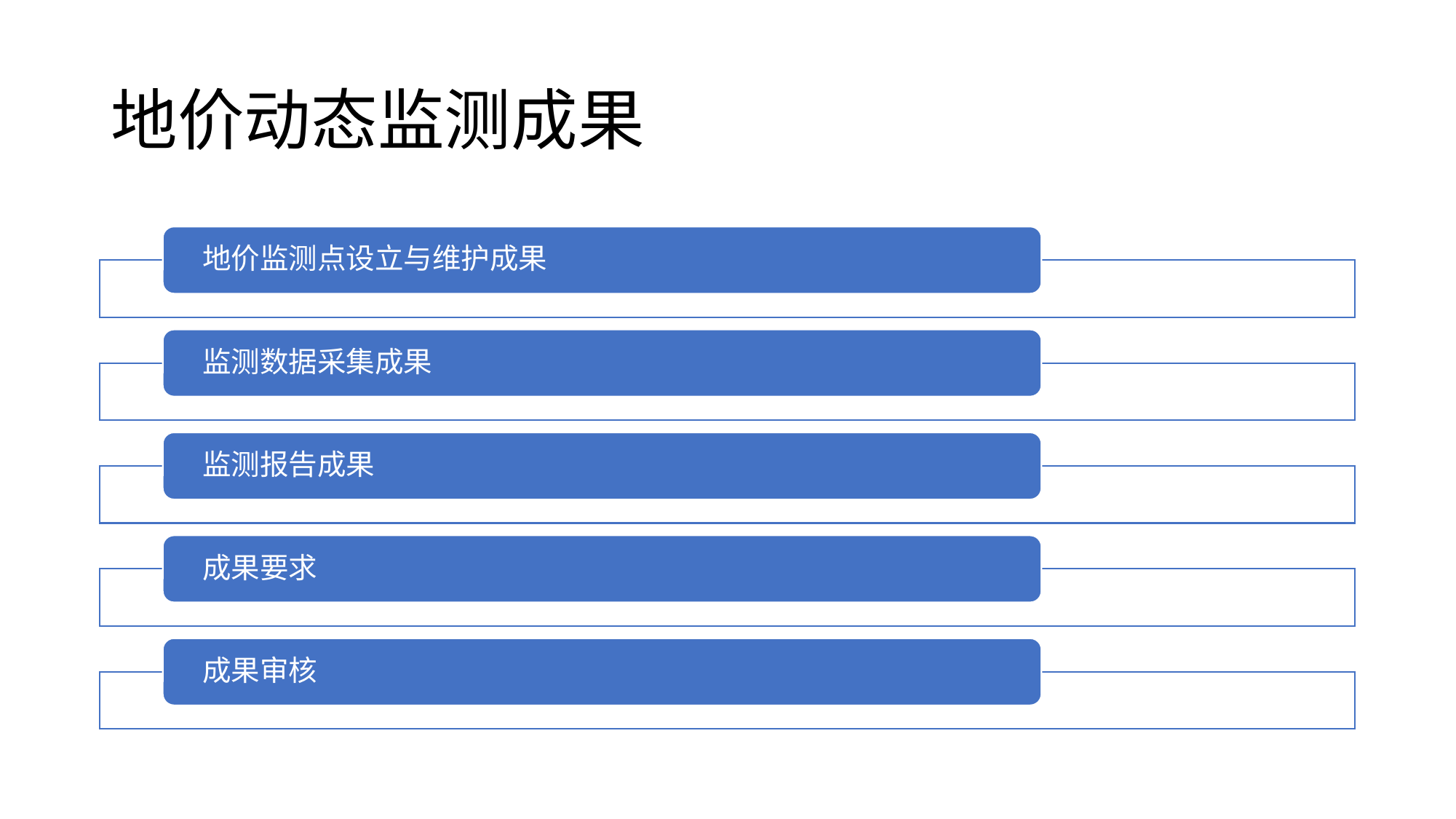

# 地价动态监测成果
地价监测点设立与维护成果
监测数据采集成果
监测报告成果
成果要求
成果审核